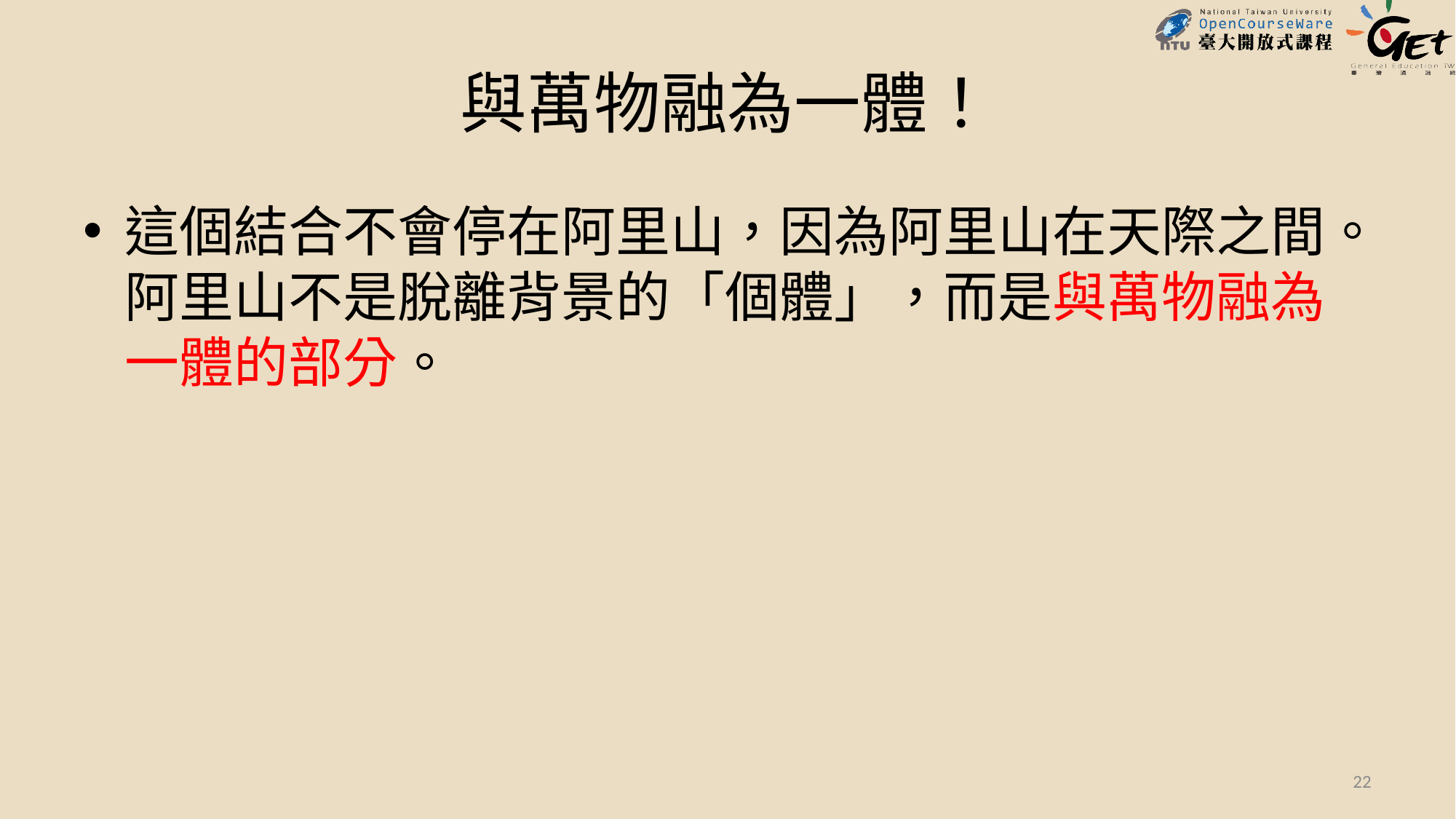

# 與萬物融為一體！
這個結合不會停在阿里山，因為阿里山在天際之間。阿里山不是脫離背景的「個體」，而是與萬物融為一體的部分。
22